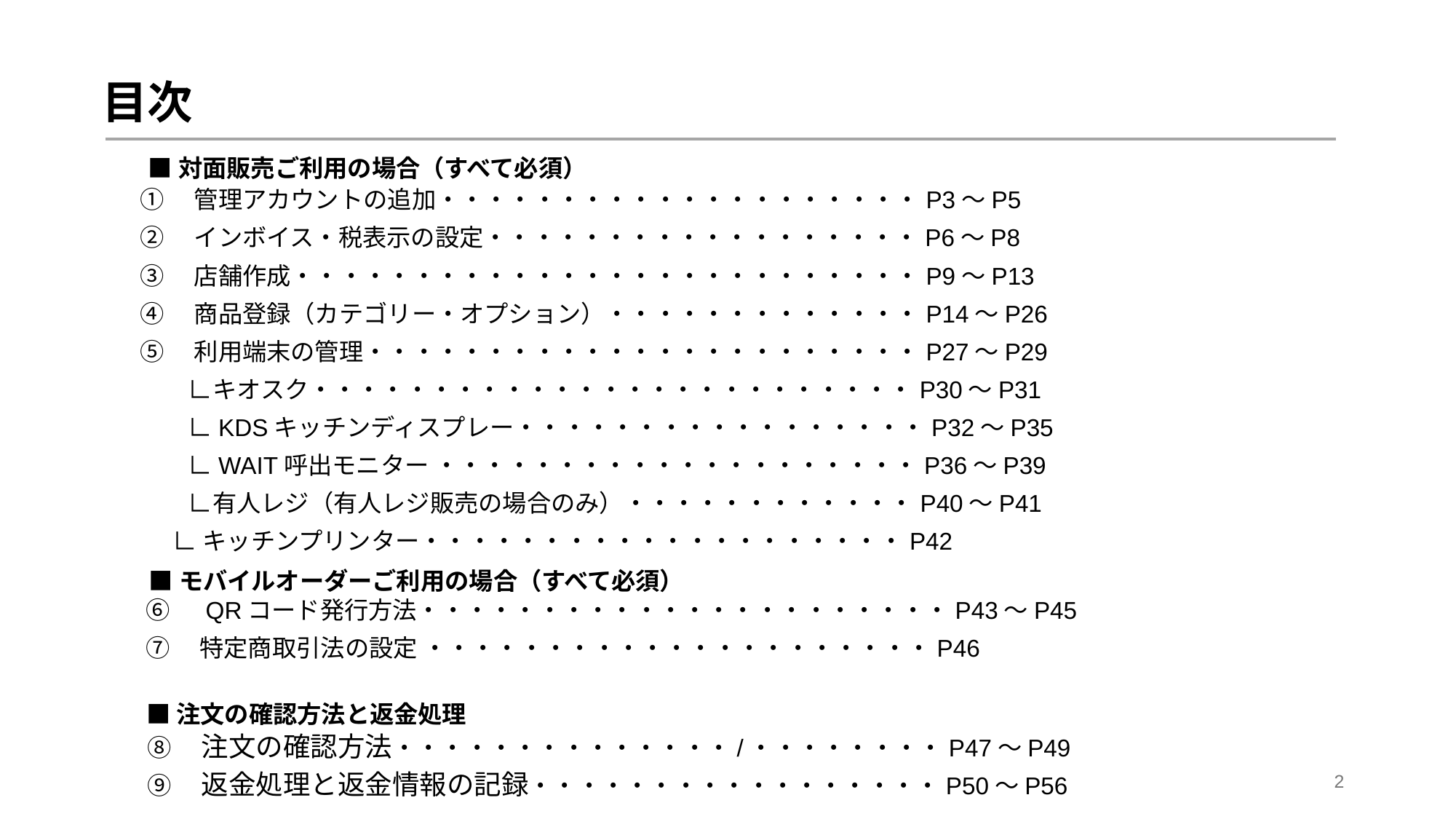

# 目次
■対面販売ご利用の場合（すべて必須）
①　管理アカウントの追加・・・・・・・・・・・・・・・・・・・・P3〜P5
②　インボイス・税表示の設定・・・・・・・・・・・・・・・・・・P6〜P8
③　店舗作成・・・・・・・・・・・・・・・・・・・・・・・・・・P9〜P13
④　商品登録（カテゴリー・オプション）・・・・・・・・・・・・・P14〜P26
⑤　利用端末の管理・・・・・・・・・・・・・・・・・・・・・・・P27〜P29
　　∟キオスク・・・・・・・・・・・・・・・・・・・・・・・・・P30〜P31
　　∟KDSキッチンディスプレー・・・・・・・・・・・・・・・・・P32〜P35
　　∟WAIT呼出モニター ・・・・・・・・・・・・・・・・・・・・P36〜P39
　　∟有人レジ（有人レジ販売の場合のみ）・・・・・・・・・・・・P40〜P41
      ∟キッチンプリンター・・・・・・・・・・・・・・・・・・・・P42
■モバイルオーダーご利用の場合（すべて必須）
⑥　QRコード発行方法・・・・・・・・・・・・・・・・・・・・・・P43〜P45
⑦　特定商取引法の設定 ・・・・・・・・・・・・・・・・・・・・・P46
■注文の確認方法と返金処理
⑧　注文の確認方法・・・・・・・・・・・・・・/・・・・・・・・P47〜P49
⑨　返金処理と返金情報の記録・・・・・・・・・・・・・・・・・P50〜P56
2